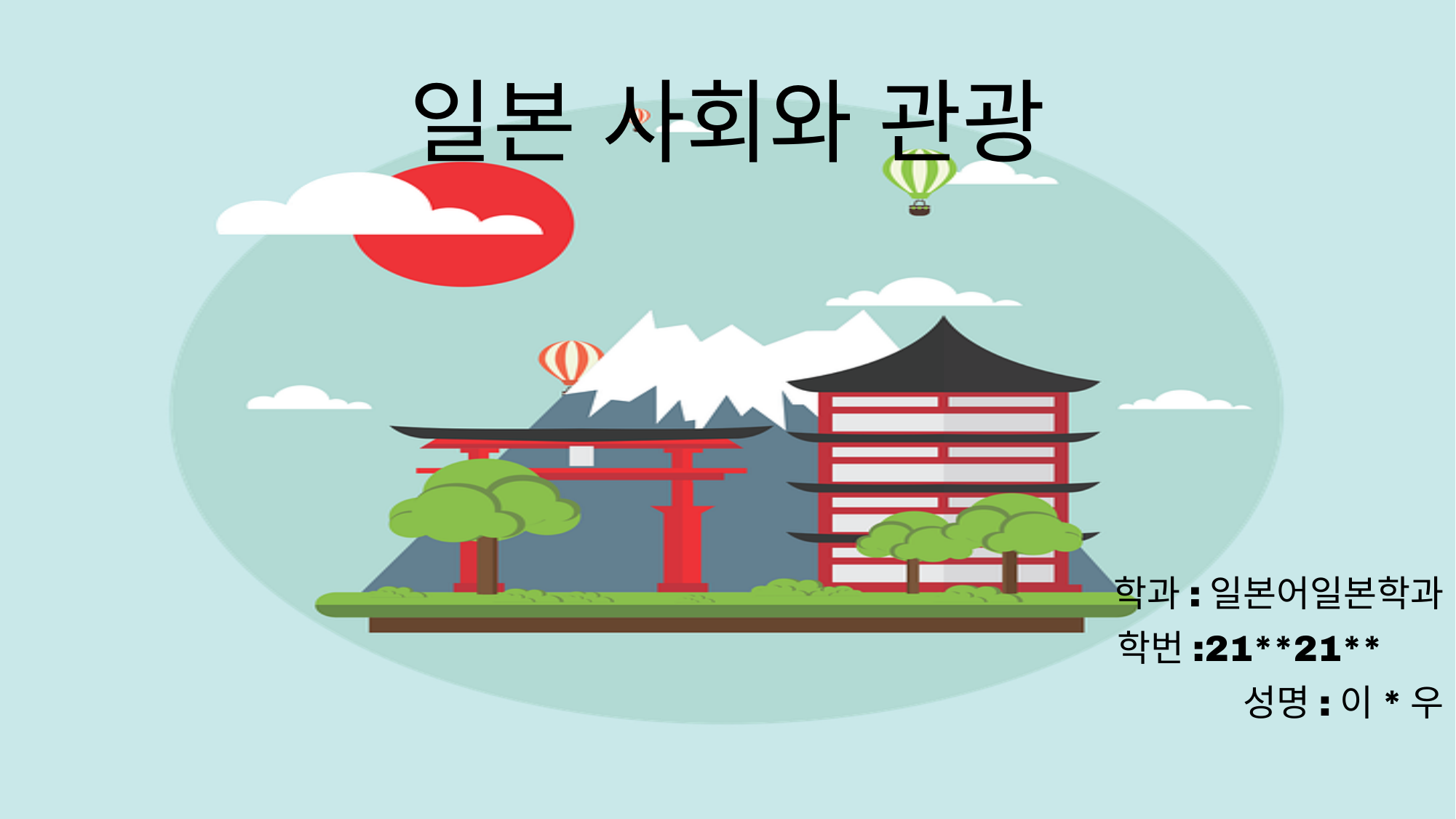

# 일본 사회와 관광
학과:일본어일본학과
학번:21**21**
성명:이*우